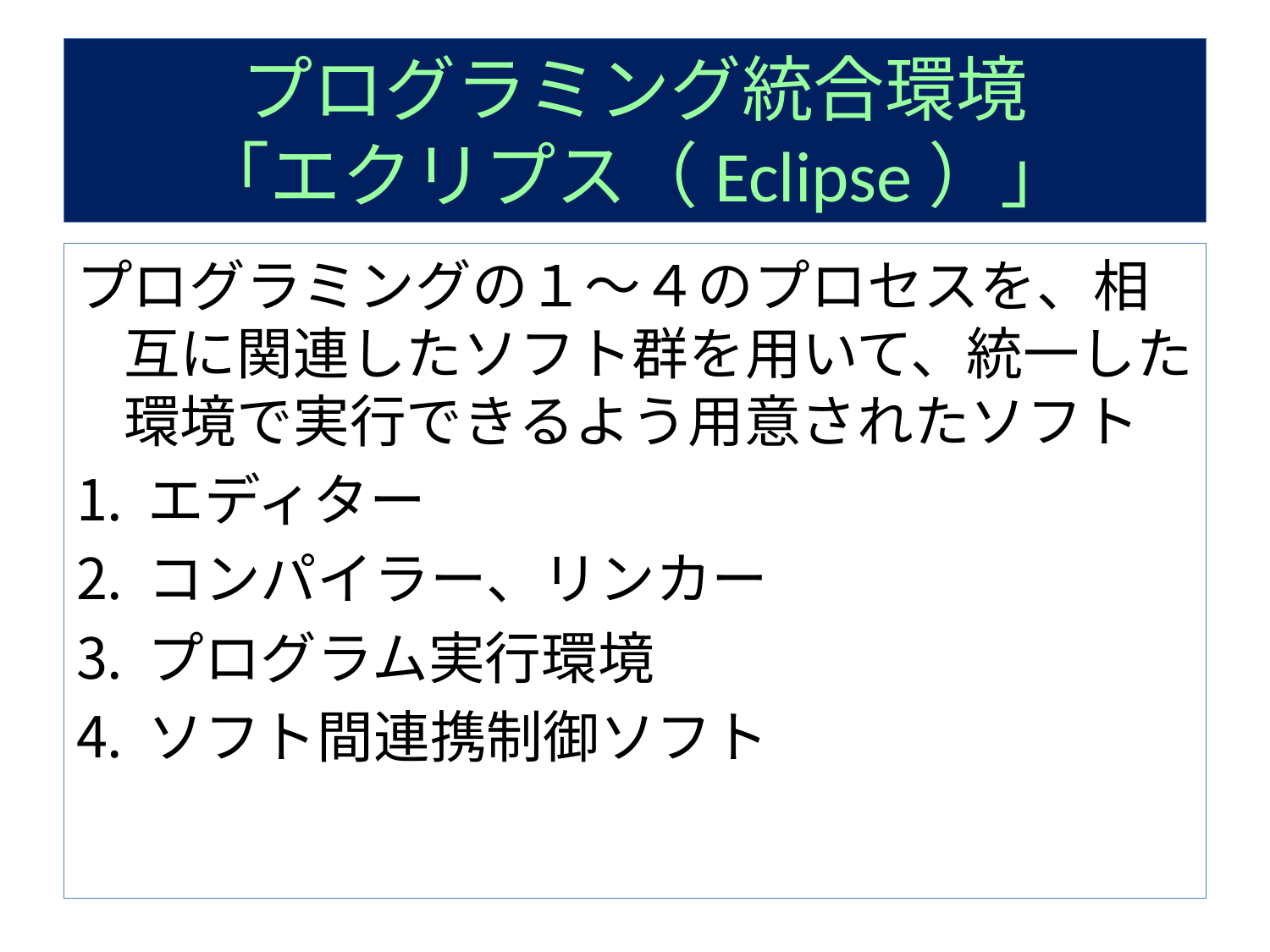

# プログラミング統合環境 「エクリプス（Eclipse）」
プログラミングの１～４のプロセスを、相互に関連したソフト群を用いて、統一した環境で実行できるよう用意されたソフト
エディター
コンパイラー、リンカー
プログラム実行環境
ソフト間連携制御ソフト